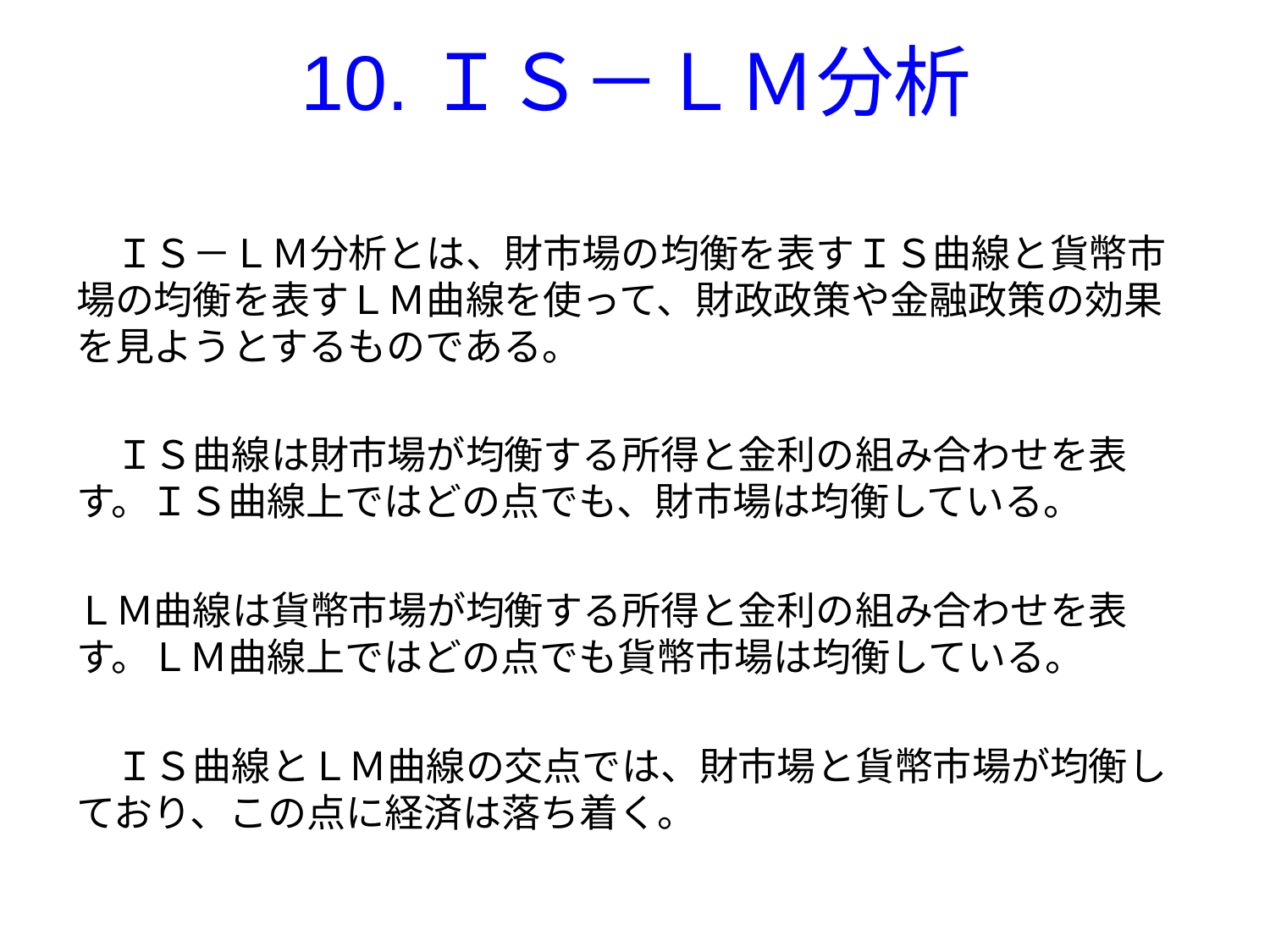

# 10.ＩＳ－ＬＭ分析
　ＩＳ－ＬＭ分析とは、財市場の均衡を表すＩＳ曲線と貨幣市場の均衡を表すＬＭ曲線を使って、財政政策や金融政策の効果を見ようとするものである。

　ＩＳ曲線は財市場が均衡する所得と金利の組み合わせを表す。ＩＳ曲線上ではどの点でも、財市場は均衡している。

ＬＭ曲線は貨幣市場が均衡する所得と金利の組み合わせを表す。ＬＭ曲線上ではどの点でも貨幣市場は均衡している。

　ＩＳ曲線とＬＭ曲線の交点では、財市場と貨幣市場が均衡しており、この点に経済は落ち着く。